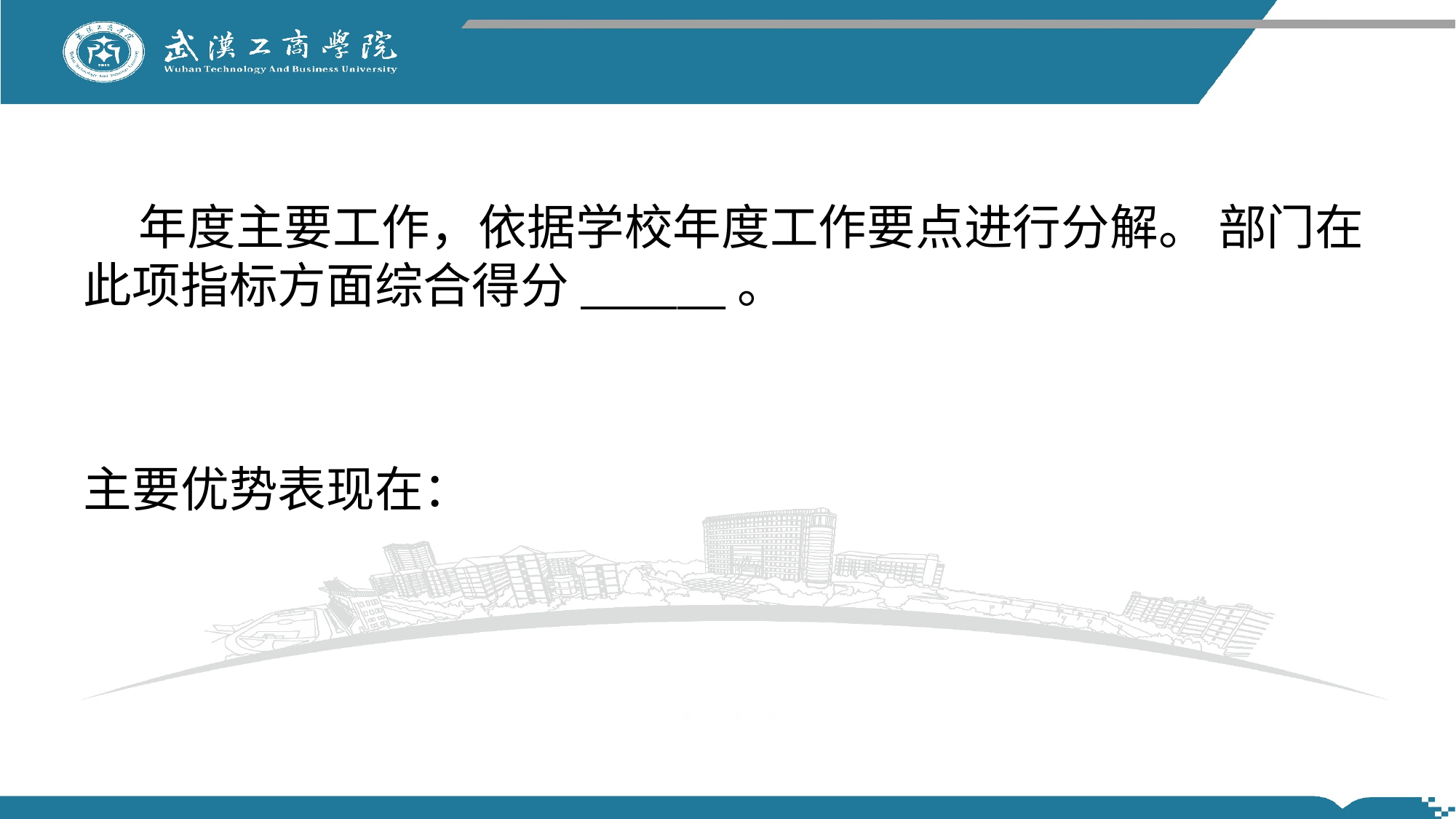

年度主要工作，依据学校年度工作要点进行分解。 部门在此项指标方面综合得分______。

主要优势表现在：